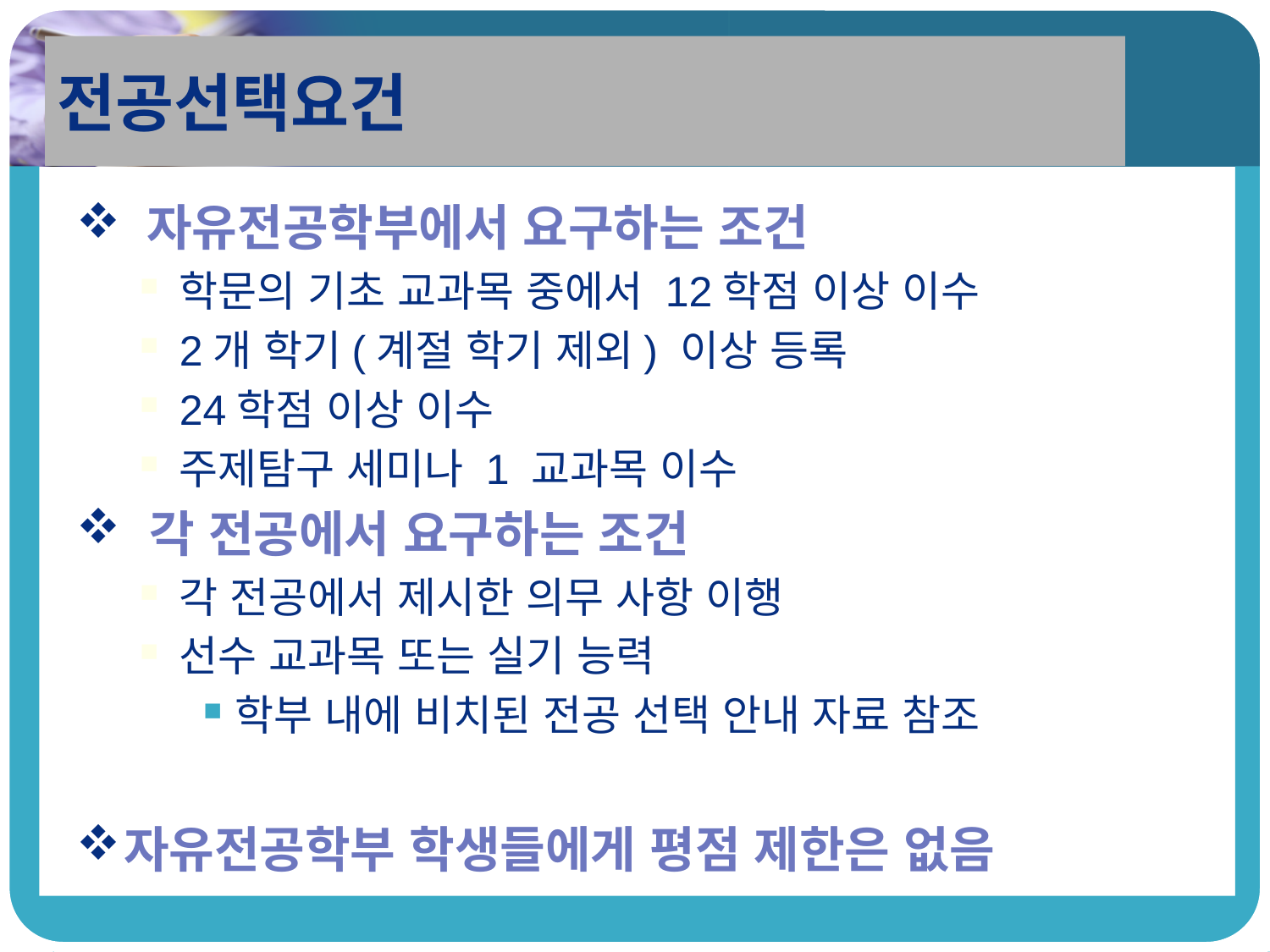

전공선택요건
 자유전공학부에서 요구하는 조건
학문의 기초 교과목 중에서 12학점 이상 이수
2개 학기(계절 학기 제외) 이상 등록
24학점 이상 이수
주제탐구 세미나 1 교과목 이수
 각 전공에서 요구하는 조건
각 전공에서 제시한 의무 사항 이행
선수 교과목 또는 실기 능력
학부 내에 비치된 전공 선택 안내 자료 참조

자유전공학부 학생들에게 평점 제한은 없음